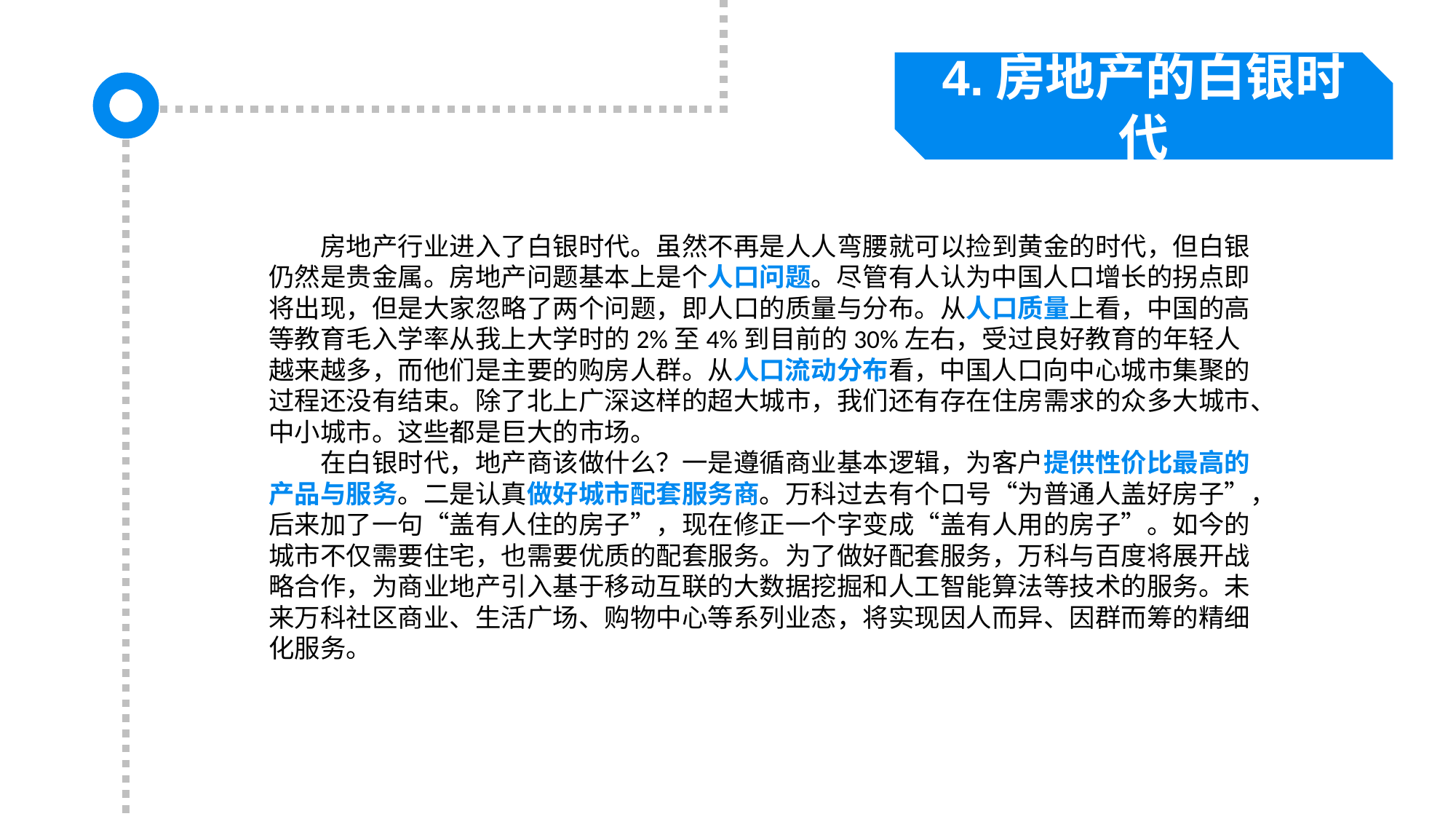

4.房地产的白银时代

　　房地产行业进入了白银时代。虽然不再是人人弯腰就可以捡到黄金的时代，但白银仍然是贵金属。房地产问题基本上是个人口问题。尽管有人认为中国人口增长的拐点即将出现，但是大家忽略了两个问题，即人口的质量与分布。从人口质量上看，中国的高等教育毛入学率从我上大学时的2%至4%到目前的30%左右，受过良好教育的年轻人越来越多，而他们是主要的购房人群。从人口流动分布看，中国人口向中心城市集聚的过程还没有结束。除了北上广深这样的超大城市，我们还有存在住房需求的众多大城市、中小城市。这些都是巨大的市场。
　　在白银时代，地产商该做什么？一是遵循商业基本逻辑，为客户提供性价比最高的产品与服务。二是认真做好城市配套服务商。万科过去有个口号“为普通人盖好房子”，后来加了一句“盖有人住的房子”，现在修正一个字变成“盖有人用的房子”。如今的城市不仅需要住宅，也需要优质的配套服务。为了做好配套服务，万科与百度将展开战略合作，为商业地产引入基于移动互联的大数据挖掘和人工智能算法等技术的服务。未来万科社区商业、生活广场、购物中心等系列业态，将实现因人而异、因群而筹的精细化服务。